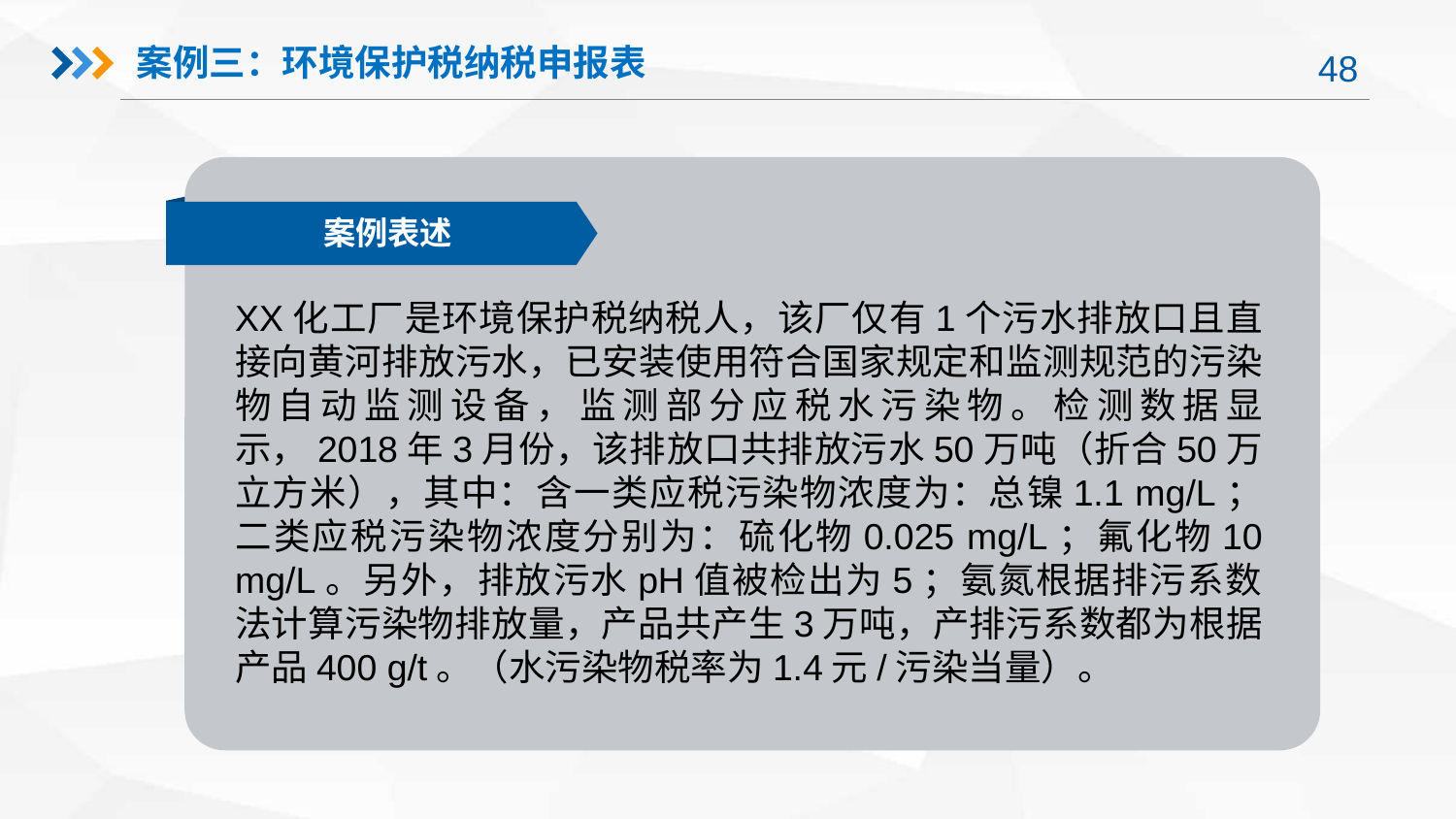

案例三：环境保护税纳税申报表

案例表述
XX化工厂是环境保护税纳税人，该厂仅有1个污水排放口且直接向黄河排放污水，已安装使用符合国家规定和监测规范的污染物自动监测设备，监测部分应税水污染物。检测数据显示，2018年3月份，该排放口共排放污水50万吨（折合50万立方米），其中：含一类应税污染物浓度为：总镍1.1 mg/L；二类应税污染物浓度分别为：硫化物0.025 mg/L；氟化物10 mg/L。另外，排放污水pH值被检出为5；氨氮根据排污系数法计算污染物排放量，产品共产生3万吨，产排污系数都为根据产品400 g/t。（水污染物税率为1.4元/污染当量）。